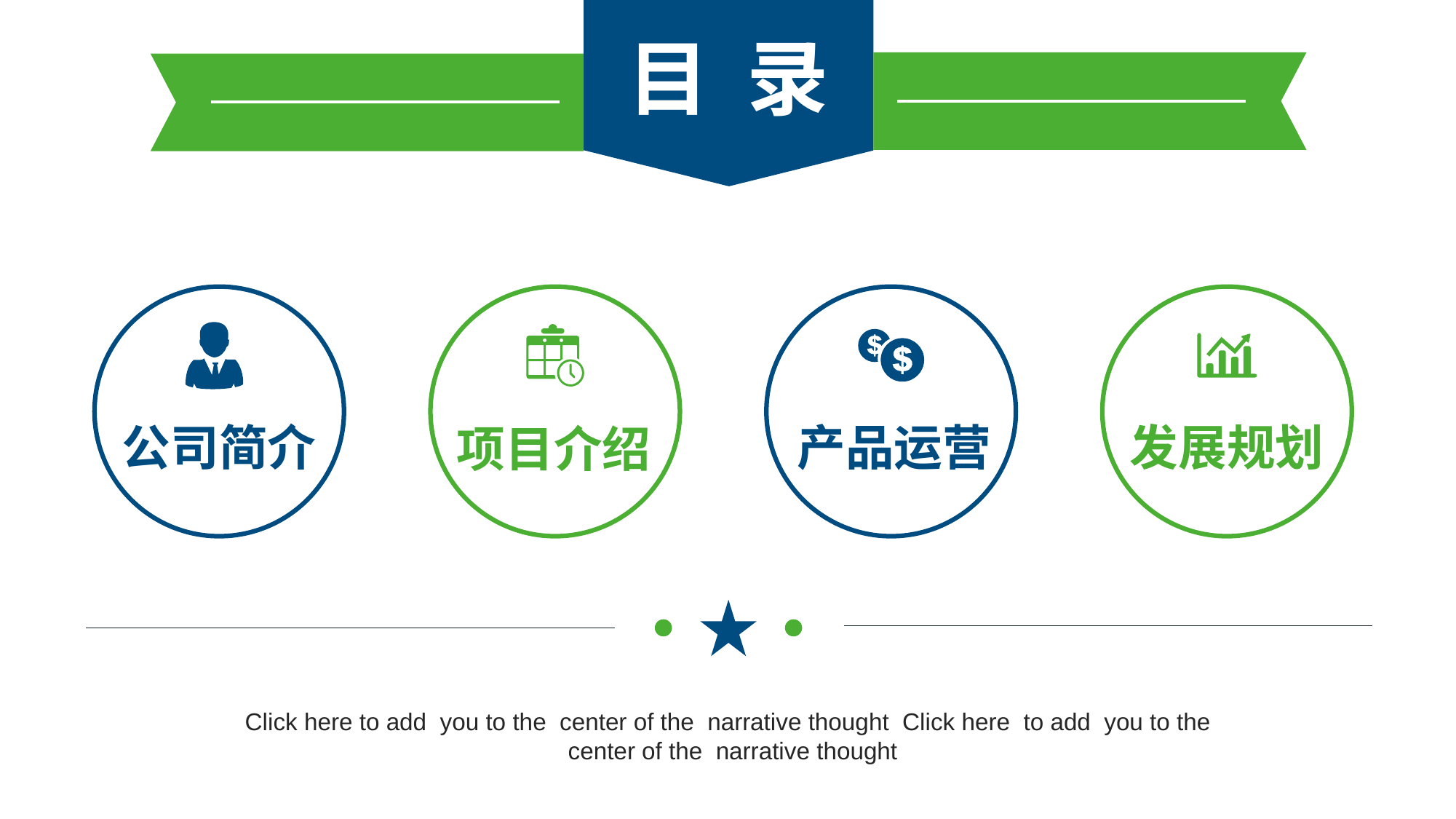

目  录

发展规划
公司简介
产品运营
项目介绍

Click here to add  you to the  center of the  narrative thought  Click here  to add  you to the
                                                center of the  narrative thought